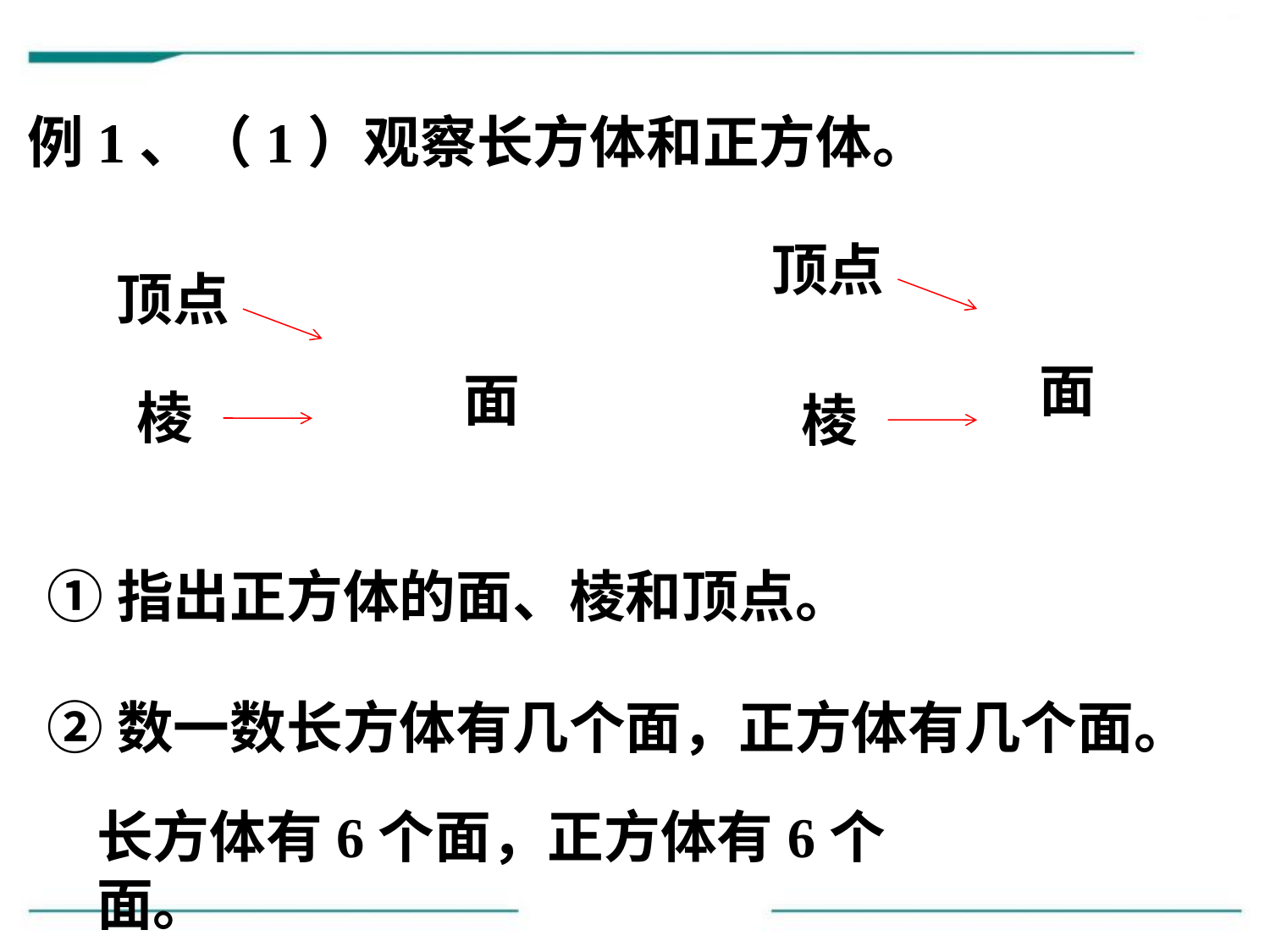

例1、（1）观察长方体和正方体。
顶点
顶点

面
面
棱
棱
①指出正方体的面、棱和顶点。
②数一数长方体有几个面，正方体有几个面。
长方体有6个面，正方体有6个面。